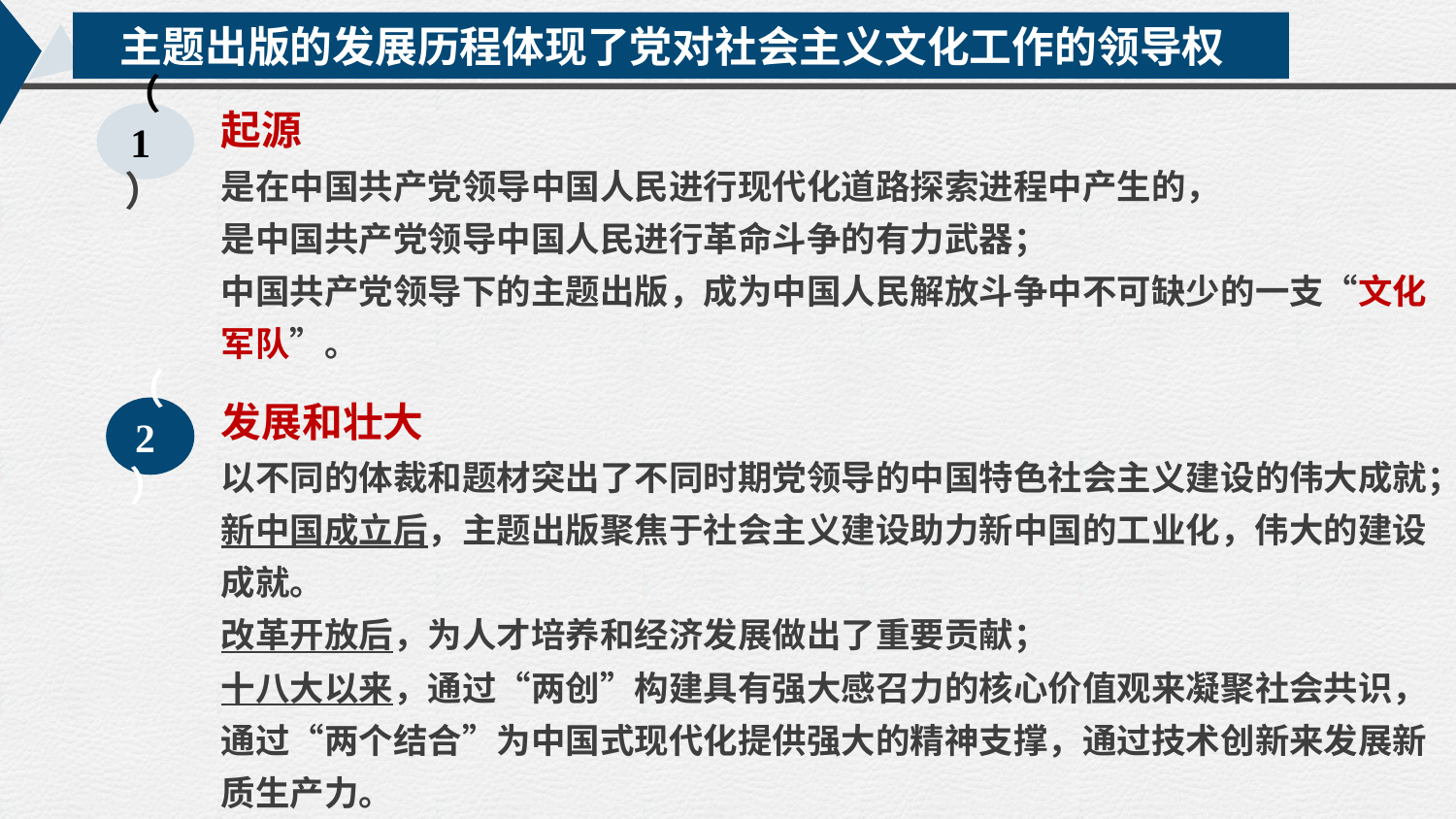

主题出版的发展历程体现了党对社会主义文化工作的领导权

起源
是在中国共产党领导中国人民进行现代化道路探索进程中产生的，
是中国共产党领导中国人民进行革命斗争的有力武器；
中国共产党领导下的主题出版，成为中国人民解放斗争中不可缺少的一支“文化军队”。

（1）
发展和壮大
以不同的体裁和题材突出了不同时期党领导的中国特色社会主义建设的伟大成就；
新中国成立后，主题出版聚焦于社会主义建设助力新中国的工业化，伟大的建设成就。
改革开放后，为人才培养和经济发展做出了重要贡献；
十八大以来，通过“两创”构建具有强大感召力的核心价值观来凝聚社会共识，通过“两个结合”为中国式现代化提供强大的精神支撑，通过技术创新来发展新质生产力。

（2）